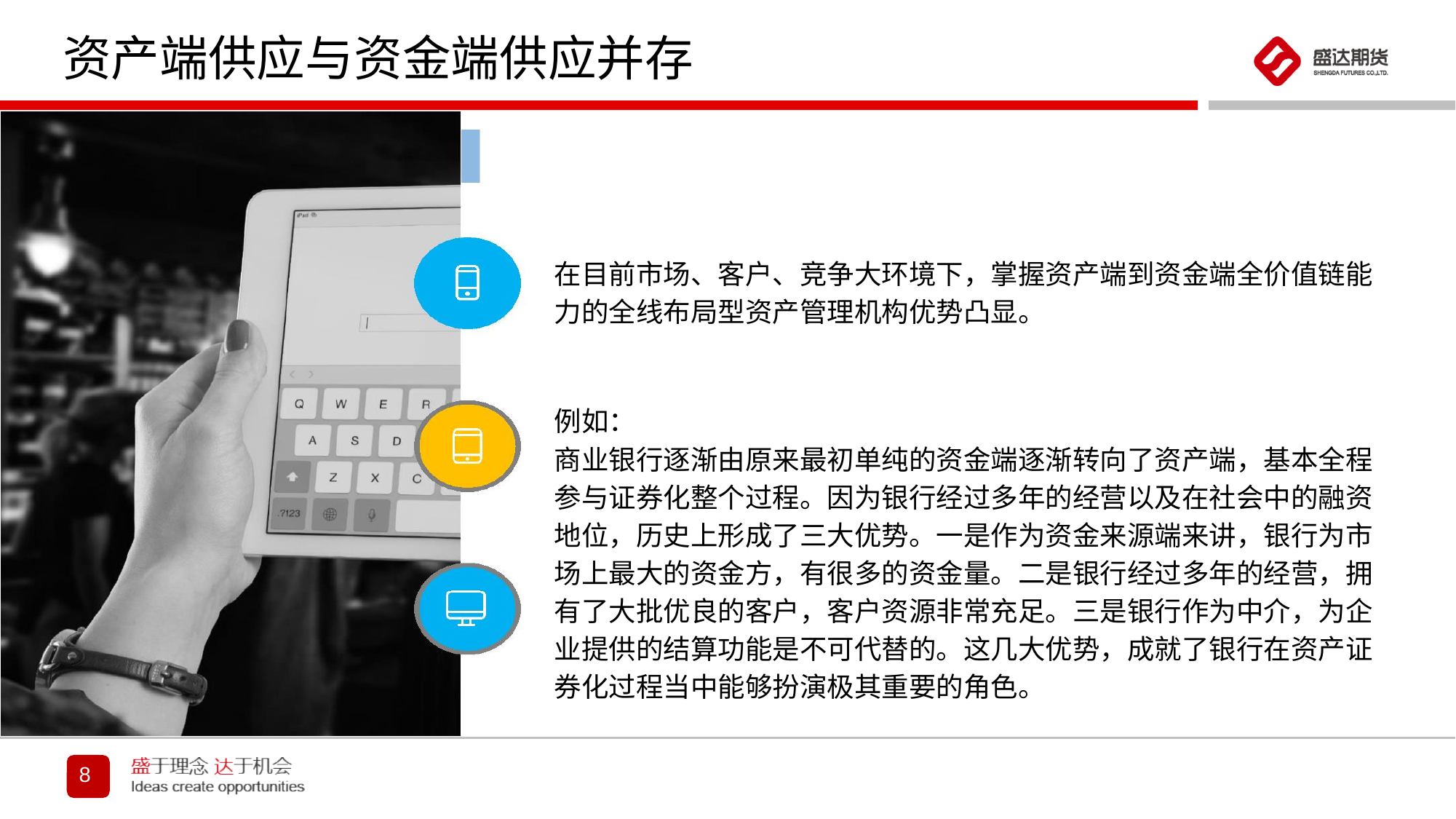

# 资产端供应与资金端供应并存

在目前市场、客户、竞争大环境下，掌握资产端到资金端全价值链能力的全线布局型资产管理机构优势凸显。
例如：
商业银行逐渐由原来最初单纯的资金端逐渐转向了资产端，基本全程参与证券化整个过程。因为银行经过多年的经营以及在社会中的融资地位，历史上形成了三大优势。一是作为资金来源端来讲，银行为市场上最大的资金方，有很多的资金量。二是银行经过多年的经营，拥有了大批优良的客户，客户资源非常充足。三是银行作为中介，为企业提供的结算功能是不可代替的。这几大优势，成就了银行在资产证券化过程当中能够扮演极其重要的角色。